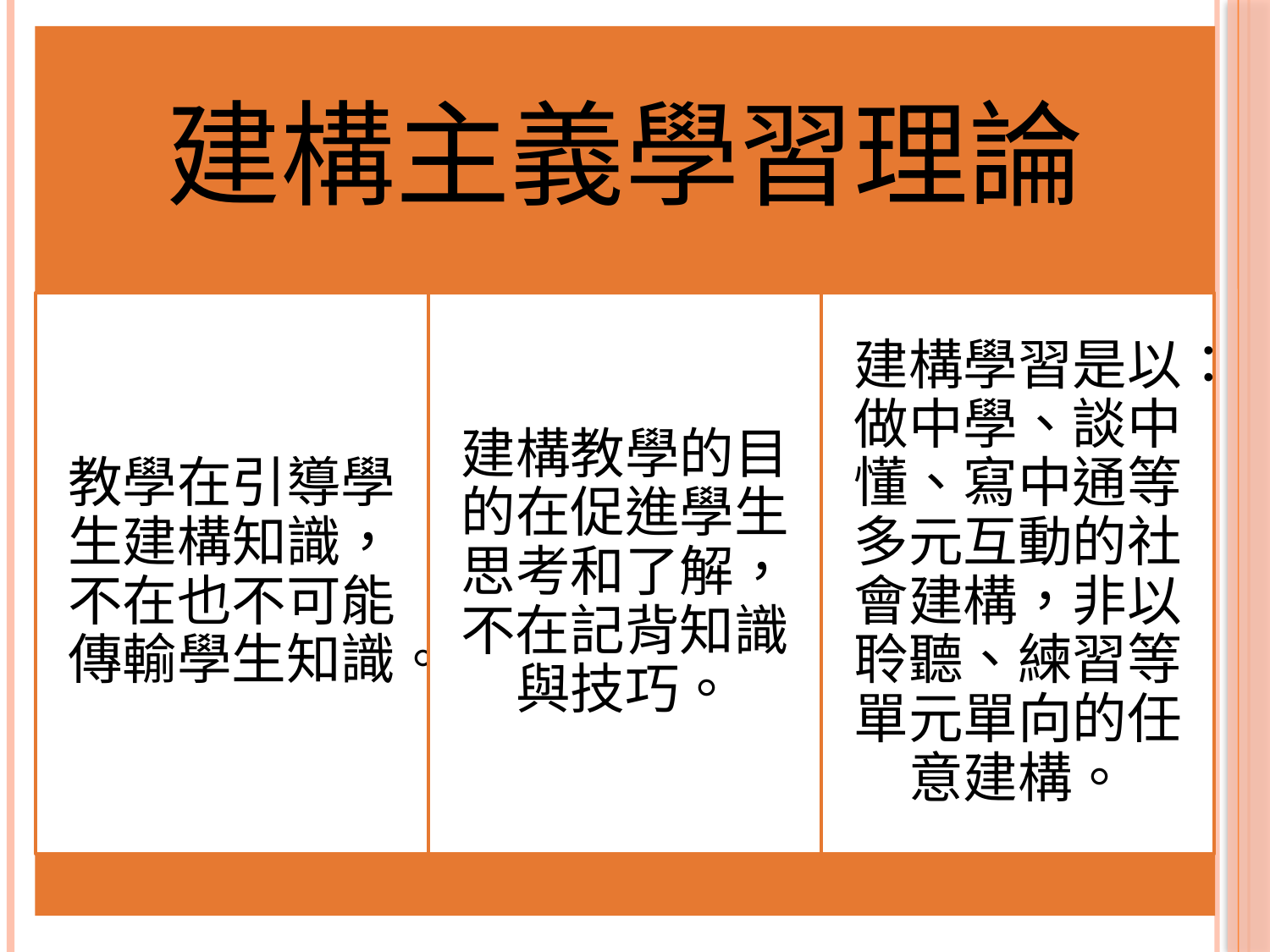

建構主義學習理論
教學在引導學生建構知識，不在也不可能傳輸學生知識。
建構教學的目的在促進學生思考和了解，不在記背知識與技巧。
建構學習是以：做中學、談中懂、寫中通等多元互動的社會建構，非以聆聽、練習等單元單向的任意建構。
20